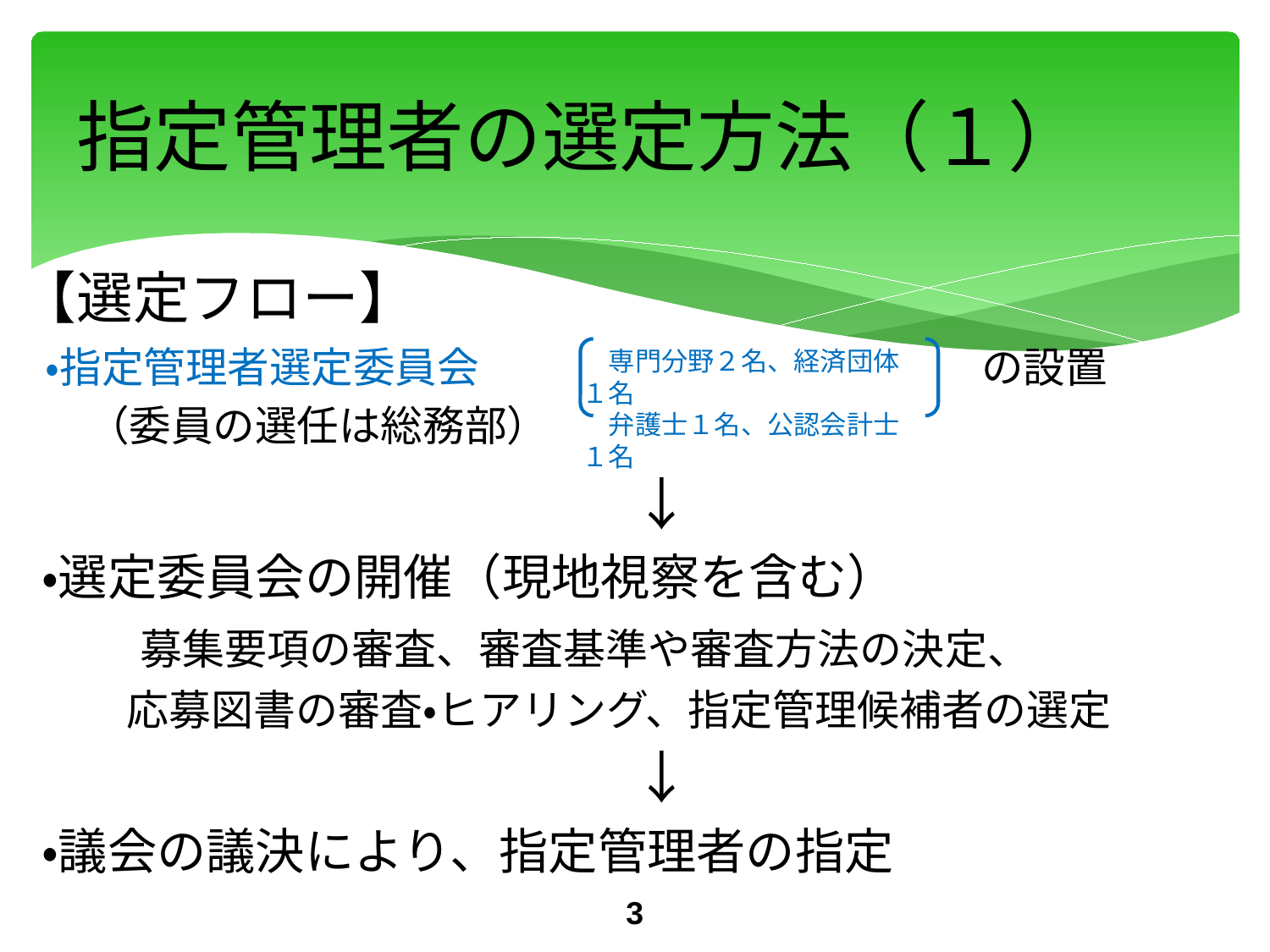

# 指定管理者の選定方法（１）
【選定フロー】
・指定管理者選定委員会　　　　　　　　　　　　の設置
　（委員の選任は総務部）
　専門分野２名、経済団体１名
　弁護士１名、公認会計士１名

　　　　　　　　　　　　↓
・選定委員会の開催（現地視察を含む）
　　募集要項の審査、審査基準や審査方法の決定、
　　応募図書の審査・ヒアリング、指定管理候補者の選定
　　　　　　　　　　　　↓
・議会の議決により、指定管理者の指定
3